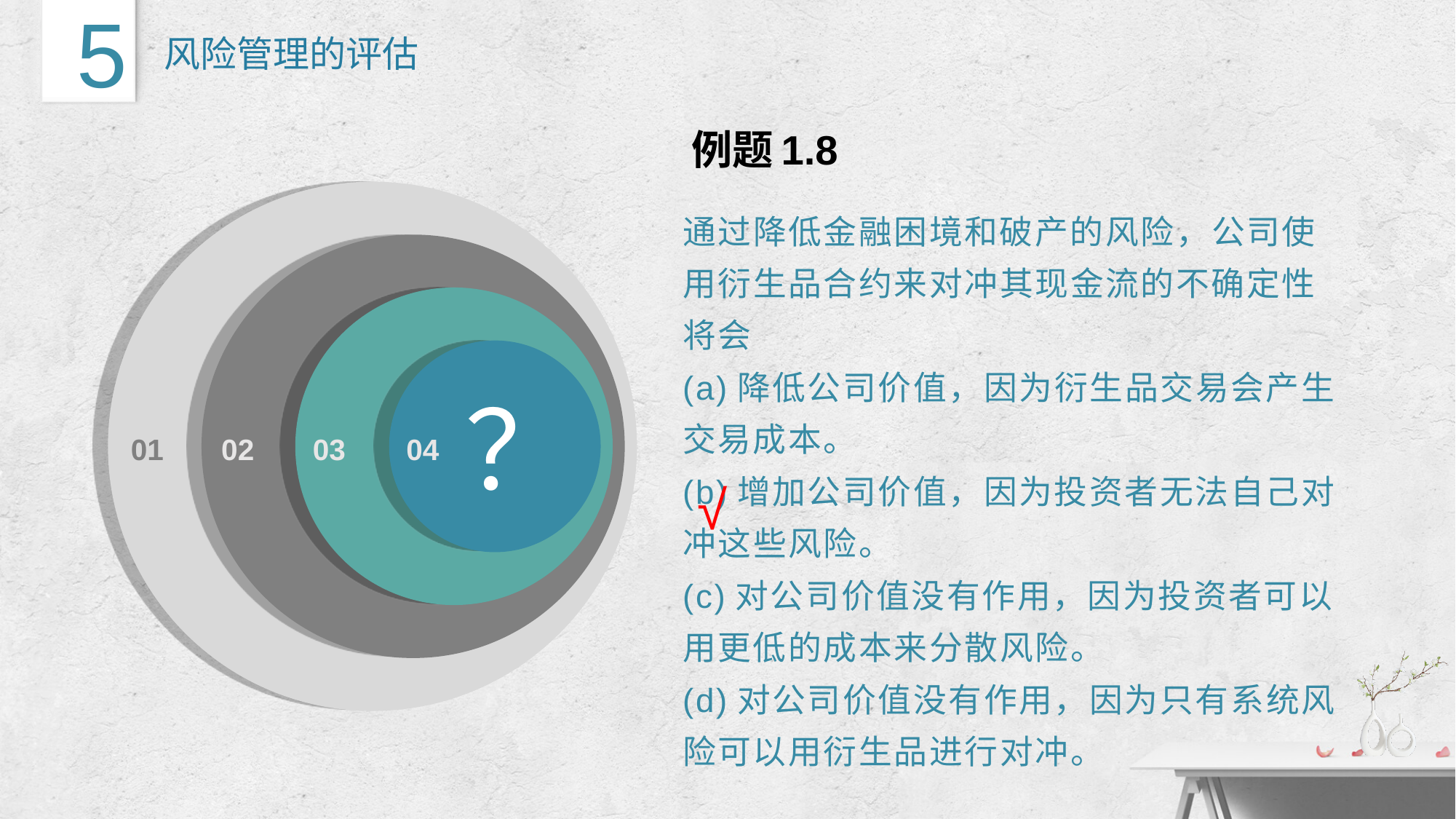

5
风险管理的评估
例题1.8

通过降低金融困境和破产的风险，公司使用衍生品合约来对冲其现金流的不确定性将会
(a)降低公司价值，因为衍生品交易会产生交易成本。
(b)增加公司价值，因为投资者无法自己对冲这些风险。
(c)对公司价值没有作用，因为投资者可以用更低的成本来分散风险。
(d)对公司价值没有作用，因为只有系统风险可以用衍生品进行对冲。

02

03
 ？
04
01
√